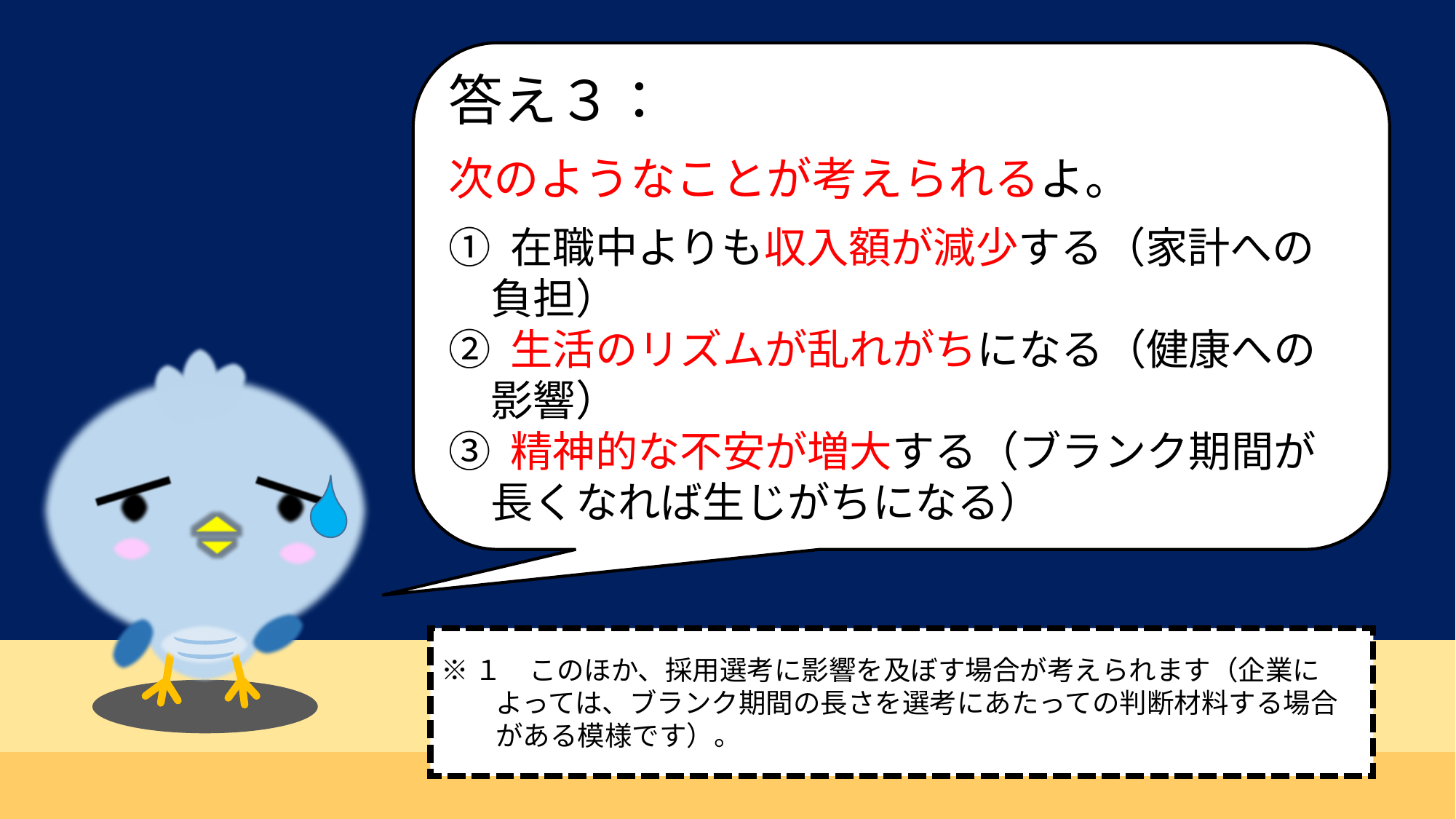

答え３：

次のようなことが考えられるよ。

① 在職中よりも収入額が減少する（家計への
　負担）
② 生活のリズムが乱れがちになる（健康への
　影響）
③ 精神的な不安が増大する（ブランク期間が
　長くなれば生じがちになる）

※１　このほか、採用選考に影響を及ぼす場合が考えられます（企業に
　　よっては、ブランク期間の長さを選考にあたっての判断材料する場合
　　がある模様です）。